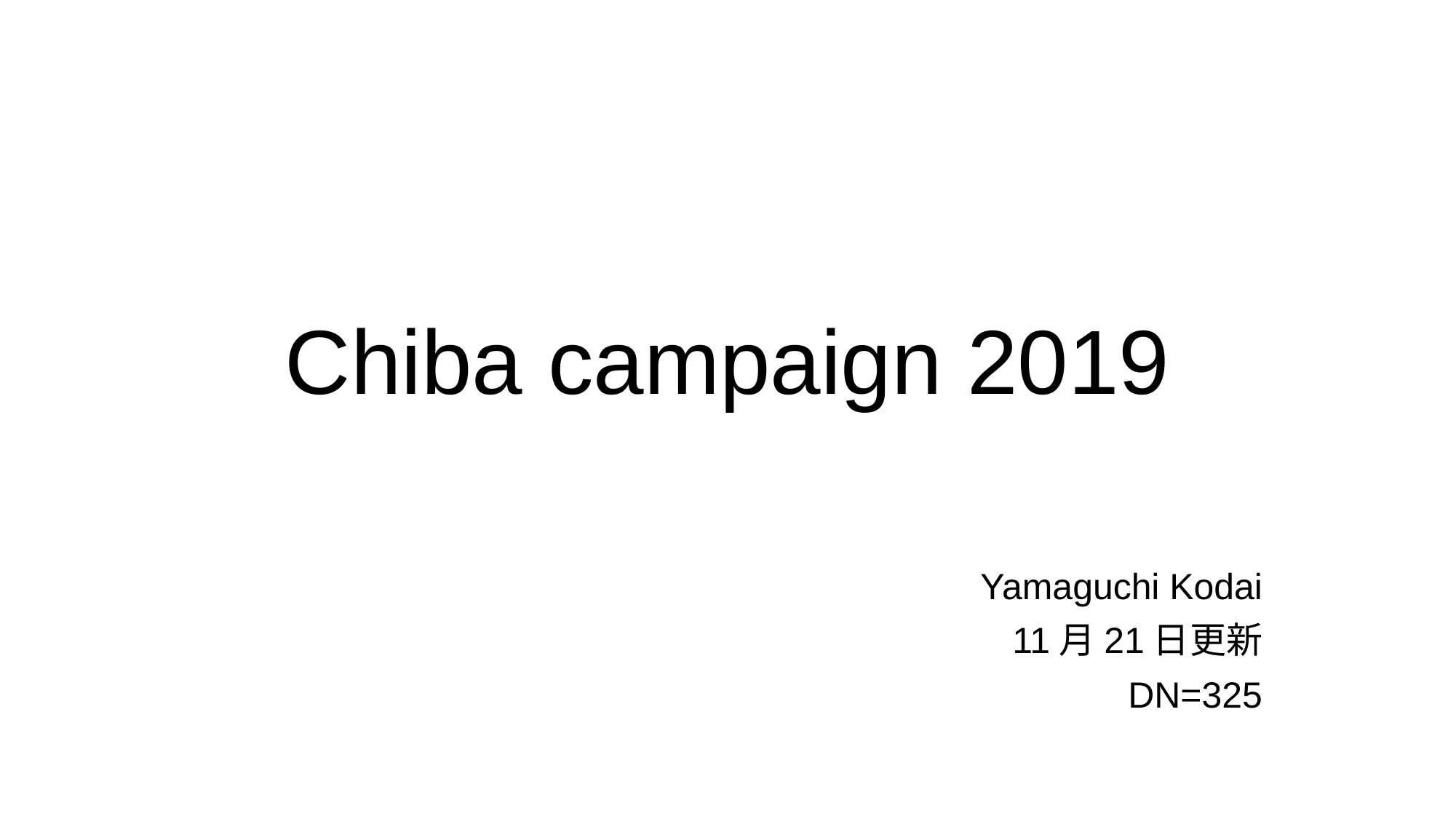

# Chiba campaign 2019
Yamaguchi Kodai
11月21日更新
DN=325